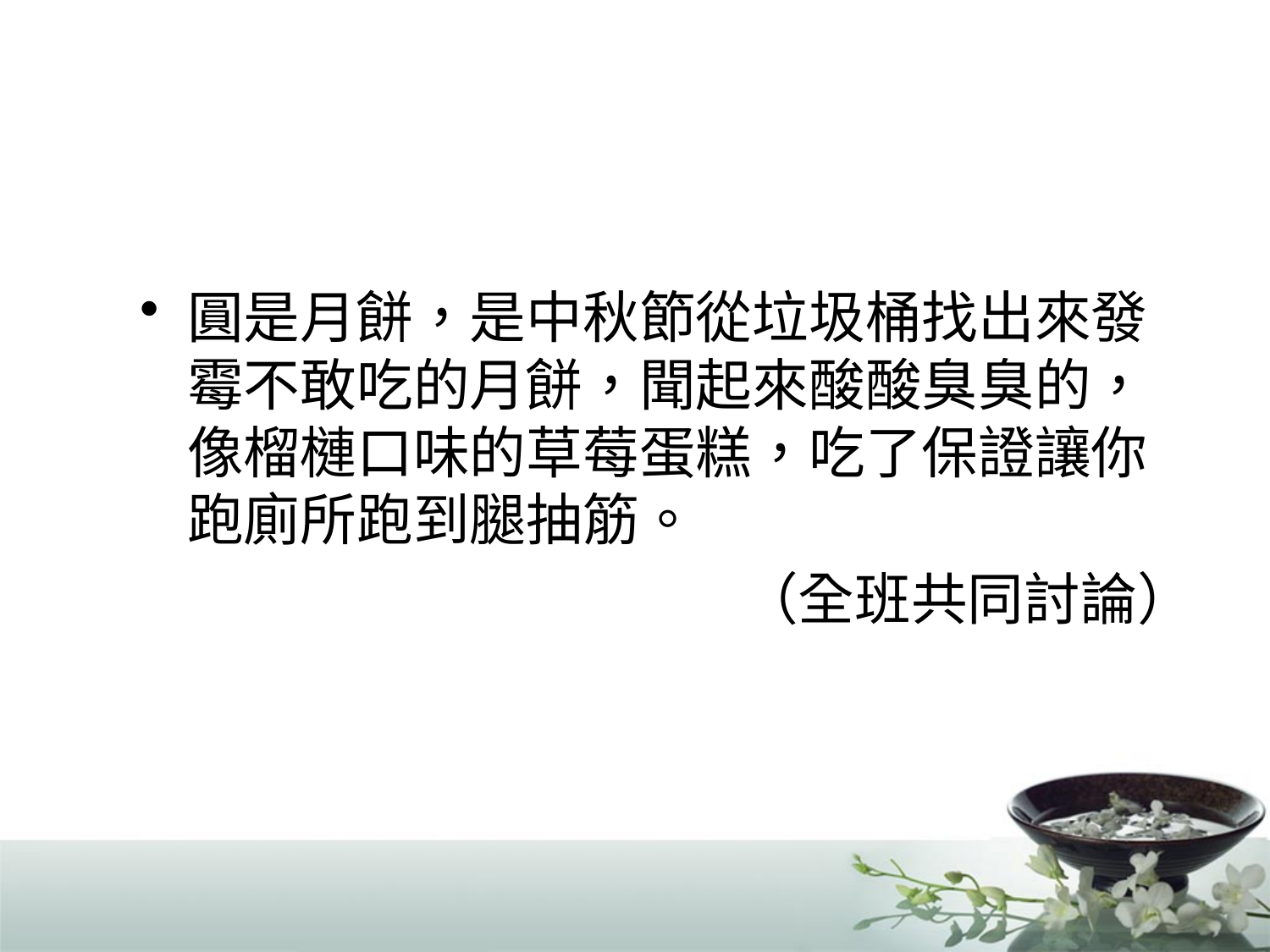

#
圓是月餅，是中秋節從垃圾桶找出來發霉不敢吃的月餅，聞起來酸酸臭臭的，像榴槤口味的草莓蛋糕，吃了保證讓你跑廁所跑到腿抽筋。
（全班共同討論）